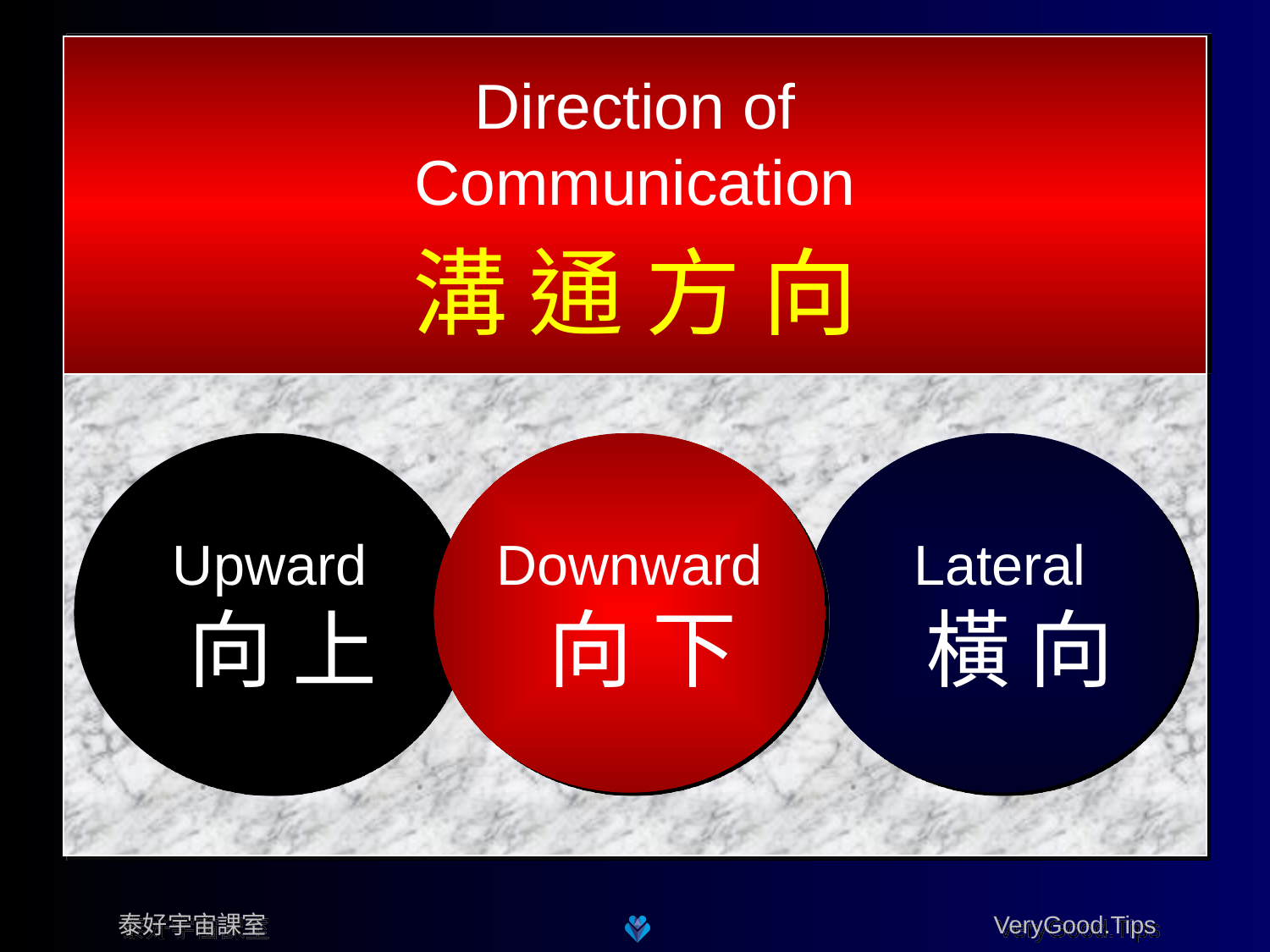

Direction of
Communication

溝 通 方 向

Upward
 向 上
Downward
 向 下
Lateral
 橫 向